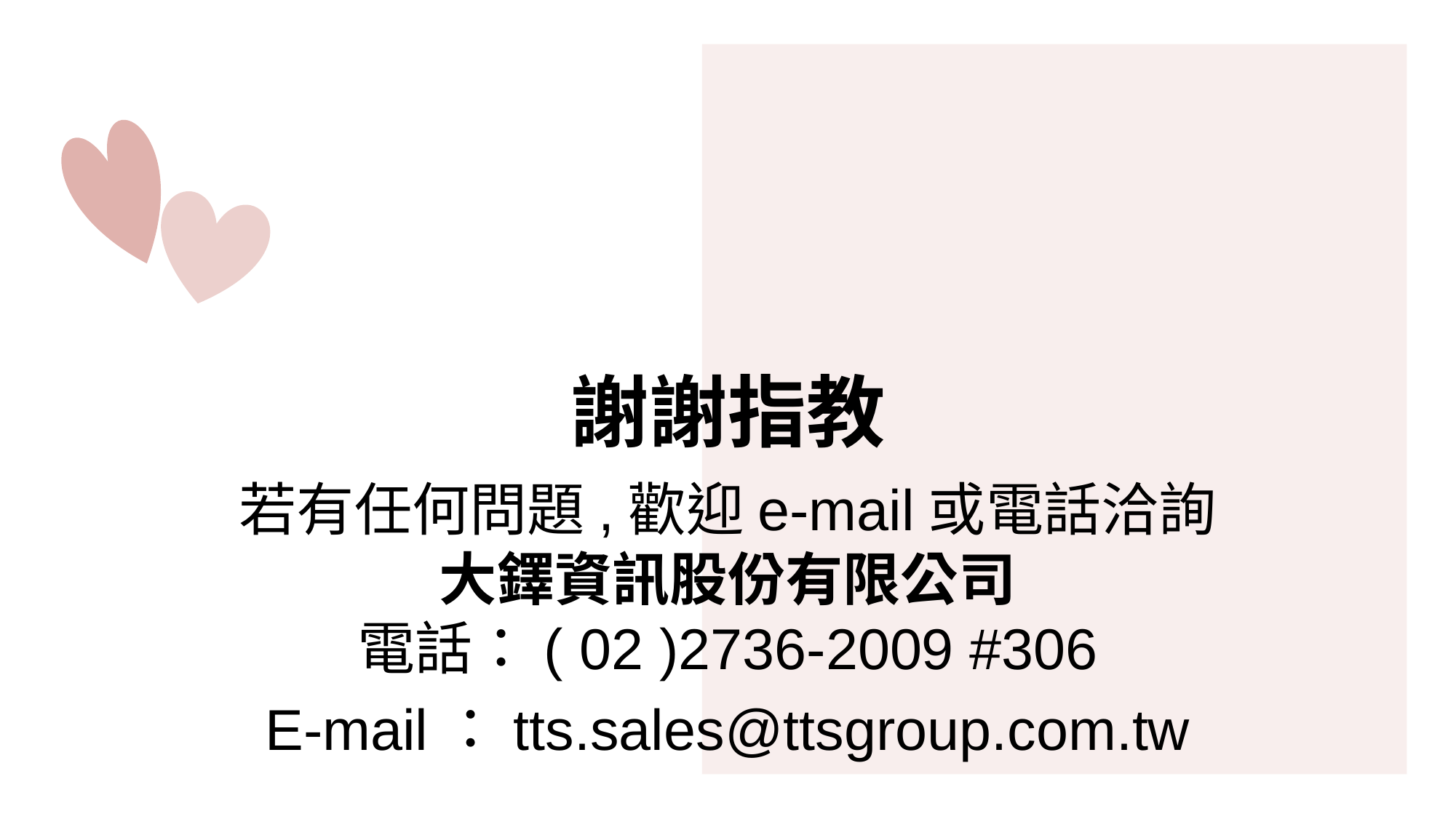

# 謝謝指教
若有任何問題,歡迎e-mail或電話洽詢
大鐸資訊股份有限公司
電話：( 02 )2736-2009 #306
E-mail：tts.sales@ttsgroup.com.tw